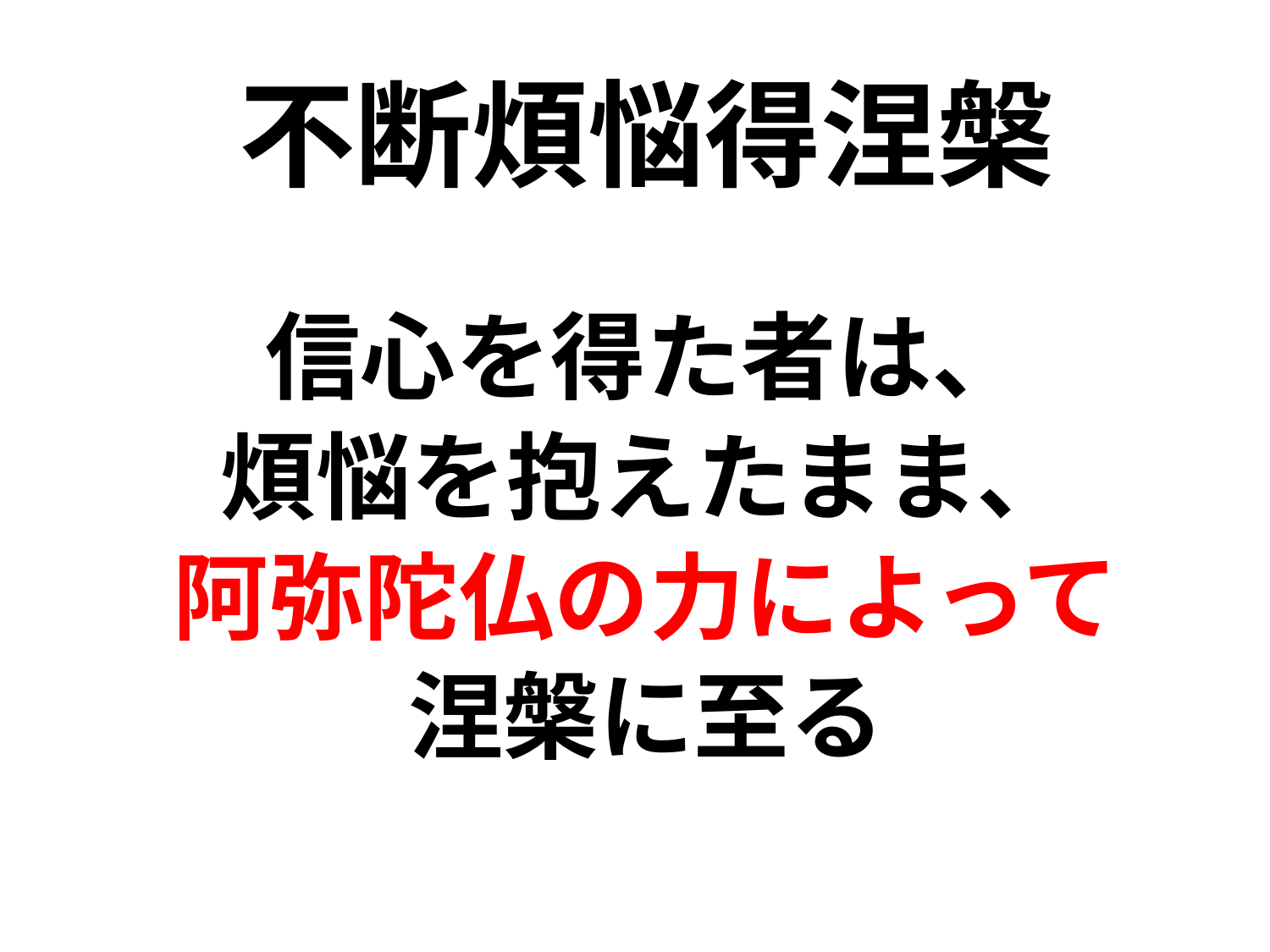

不断煩悩得涅槃

信心を得た者は、
煩悩を抱えたまま、
阿弥陀仏の力によって
涅槃に至る